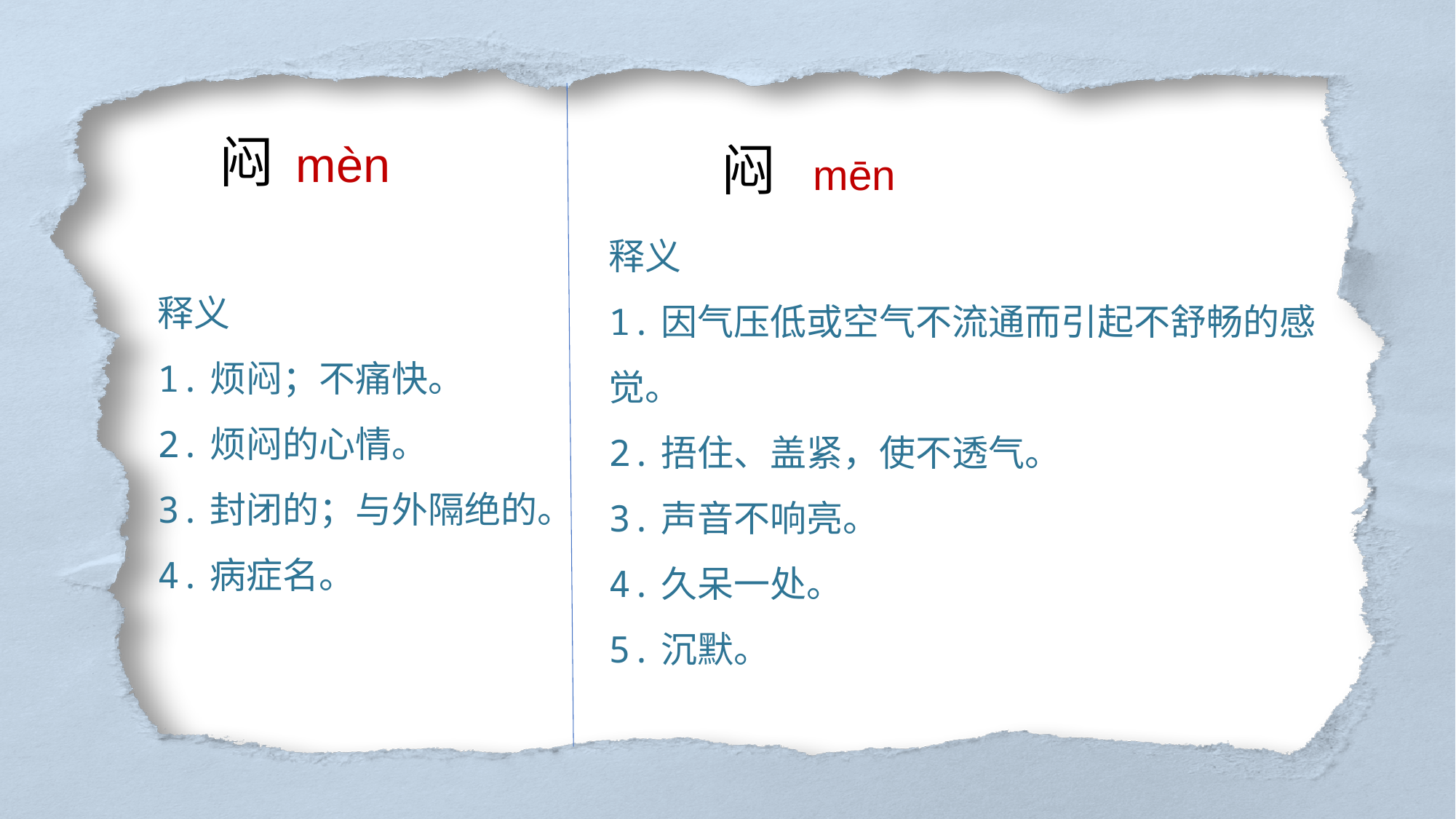

闷  mēn

 闷 mèn

释义
1.因气压低或空气不流通而引起不舒畅的感觉。
2.捂住、盖紧，使不透气。
3.声音不响亮。
4.久呆一处。
5.沉默。

释义
1.烦闷；不痛快。
2.烦闷的心情。
3.封闭的；与外隔绝的。
4.病症名。